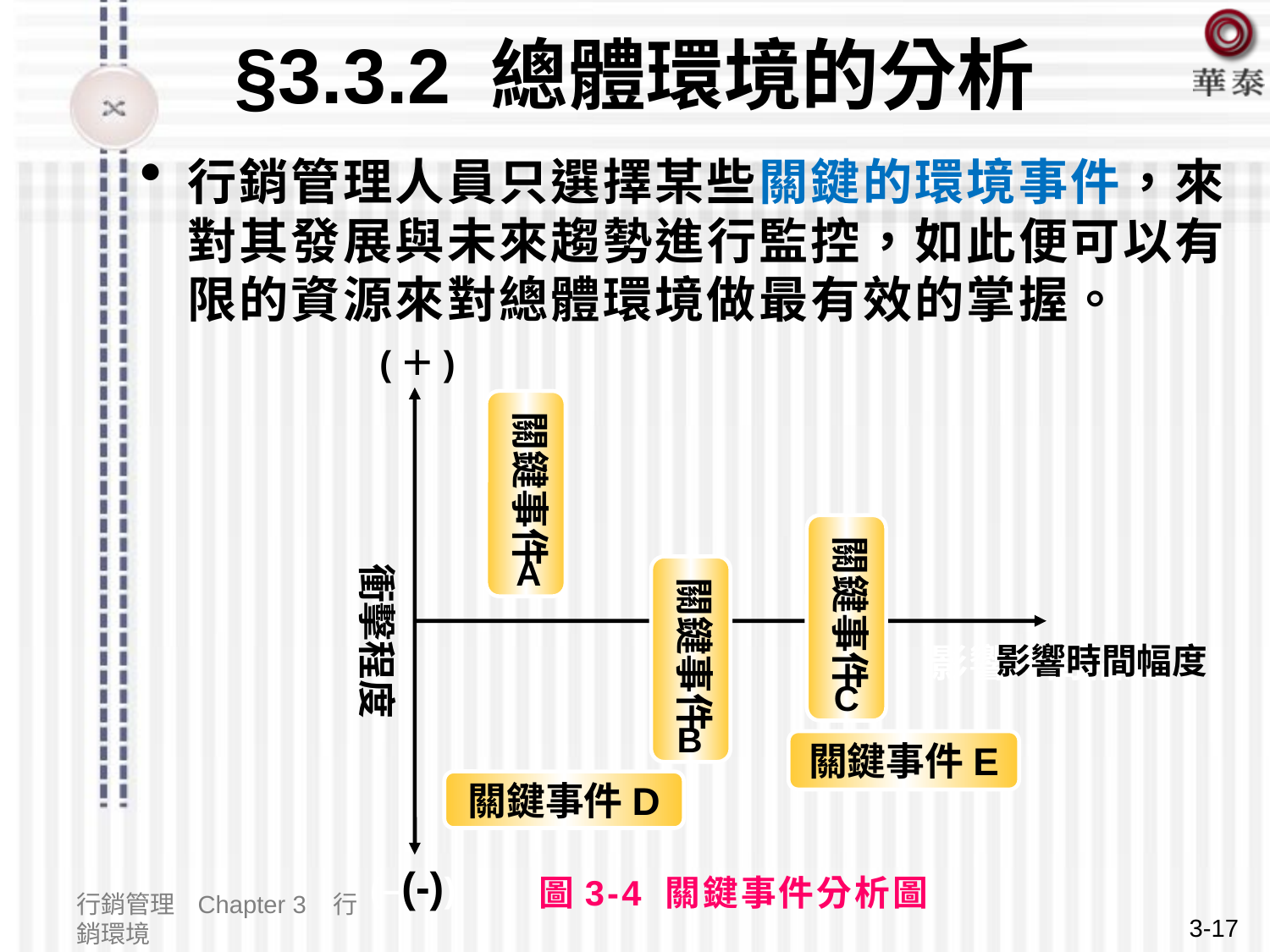

# §3.3.2 總體環境的分析
行銷管理人員只選擇某些關鍵的環境事件，來對其發展與未來趨勢進行監控，如此便可以有限的資源來對總體環境做最有效的掌握。
(＋)

關鍵事件

關鍵事件
C
A
衝擊程度

關鍵事件
B

影響時間幅度
關鍵事件E
關鍵事件D
(–(-))
影響時間幅度
圖3-4 關鍵事件分析圖
行銷管理   Chapter 3   行銷環境
3-17